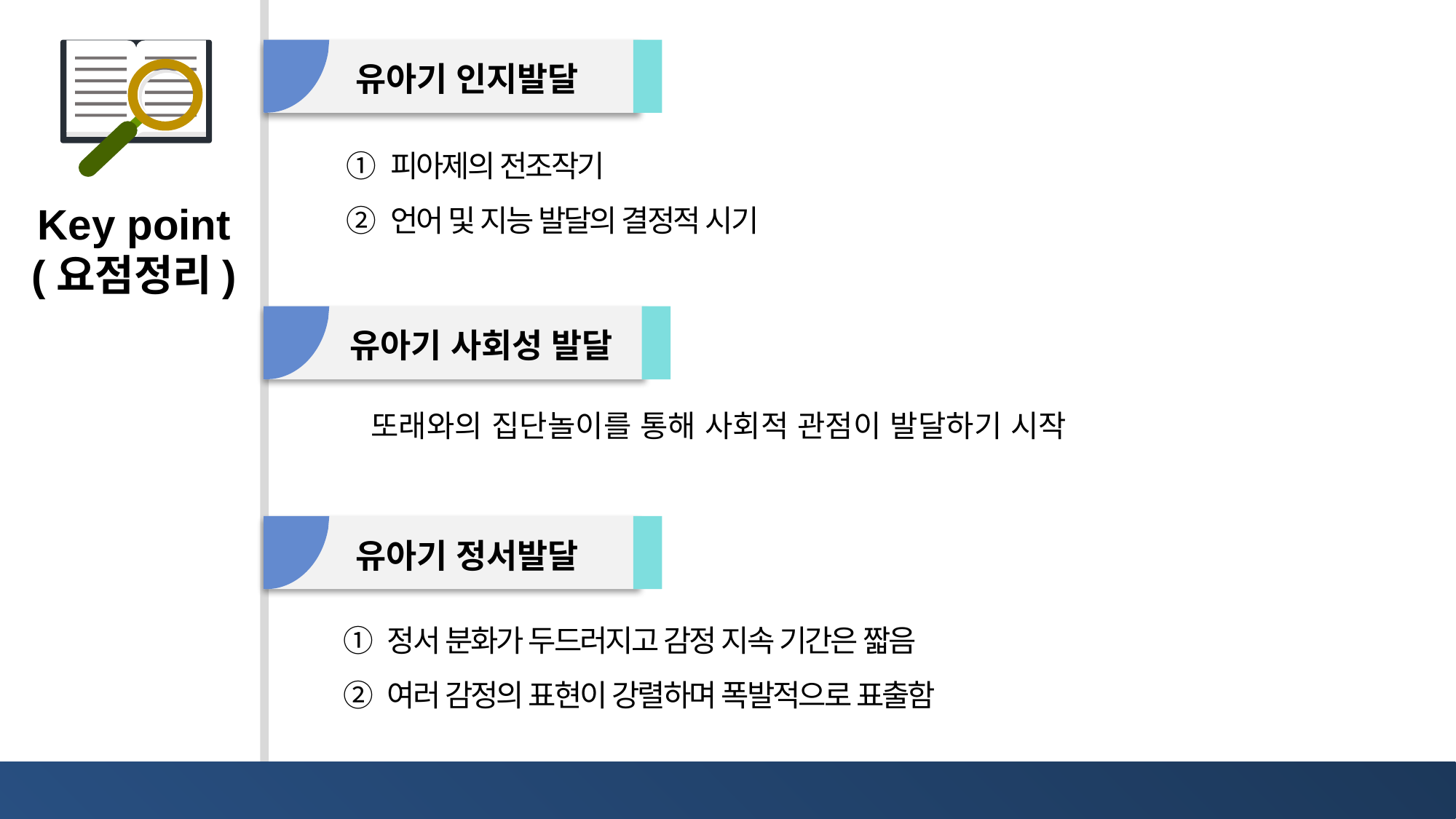

유아기 인지발달
① 피아제의 전조작기
② 언어 및 지능 발달의 결정적 시기

유아기 사회성 발달
또래와의 집단놀이를 통해 사회적 관점이 발달하기 시작

유아기 정서발달
① 정서 분화가 두드러지고 감정 지속 기간은 짧음
② 여러 감정의 표현이 강렬하며 폭발적으로 표출함